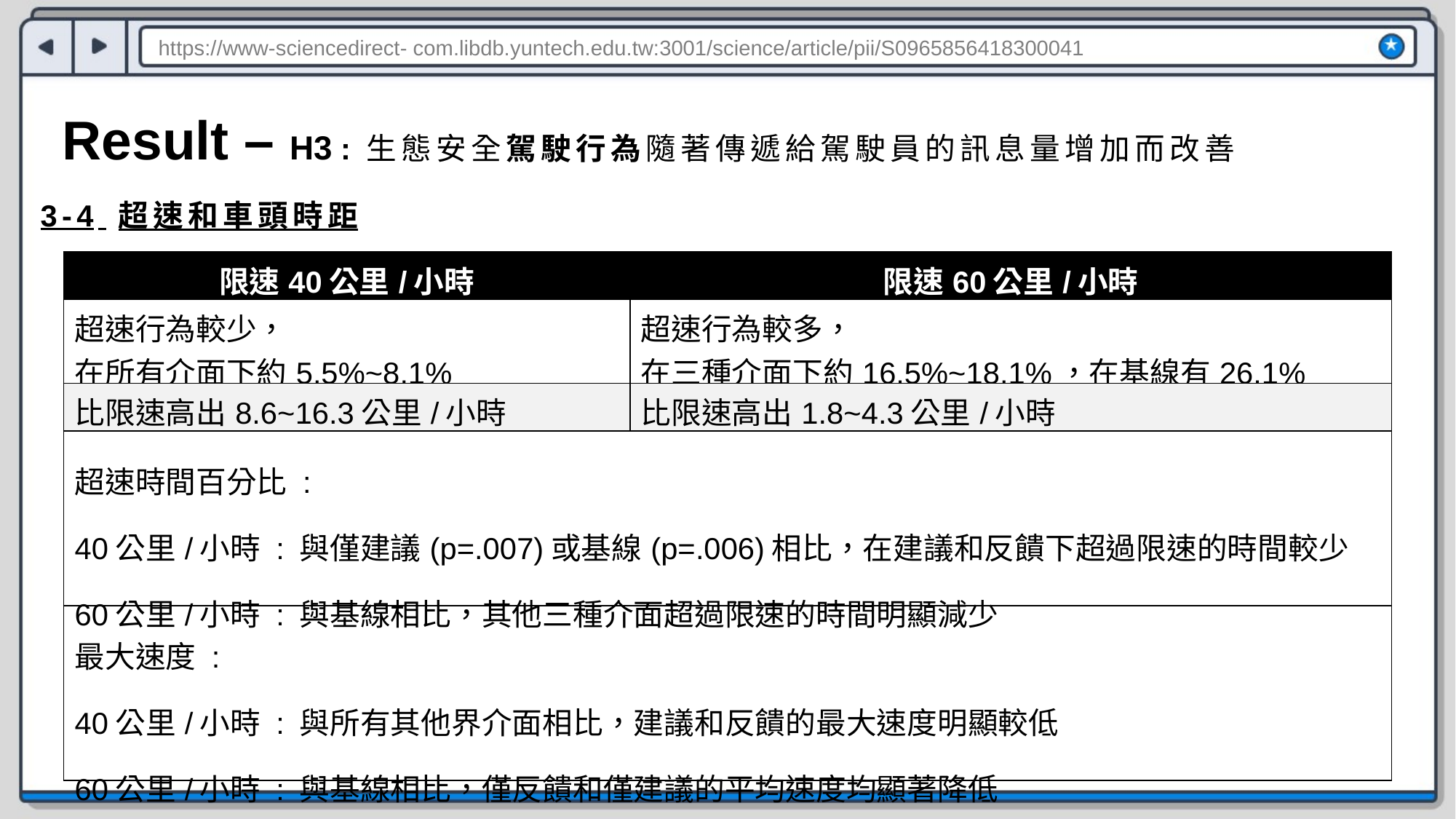

https://www-sciencedirect- com.libdb.yuntech.edu.tw:3001/science/article/pii/S0965856418300041
Result – H3 : 生態安全駕駛行為隨著傳遞給駕駛員的訊息量增加而改善
3-4 超速和車頭時距
| 限速40公里/小時 | 限速60公里/小時 |
| --- | --- |
| 超速行為較少， 在所有介面下約5.5%~8.1% | 超速行為較多， 在三種介面下約16.5%~18.1%，在基線有26.1% |
| 比限速高出8.6~16.3公里/小時 | 比限速高出1.8~4.3公里/小時 |
| 超速時間百分比 : 40公里/小時 : 與僅建議(p=.007)或基線(p=.006)相比，在建議和反饋下超過限速的時間較少 60公里/小時 : 與基線相比，其他三種介面超過限速的時間明顯減少 |  |
| 最大速度 : 40公里/小時 : 與所有其他界介面相比，建議和反饋的最大速度明顯較低 60公里/小時 : 與基線相比，僅反饋和僅建議的平均速度均顯著降低 |  |